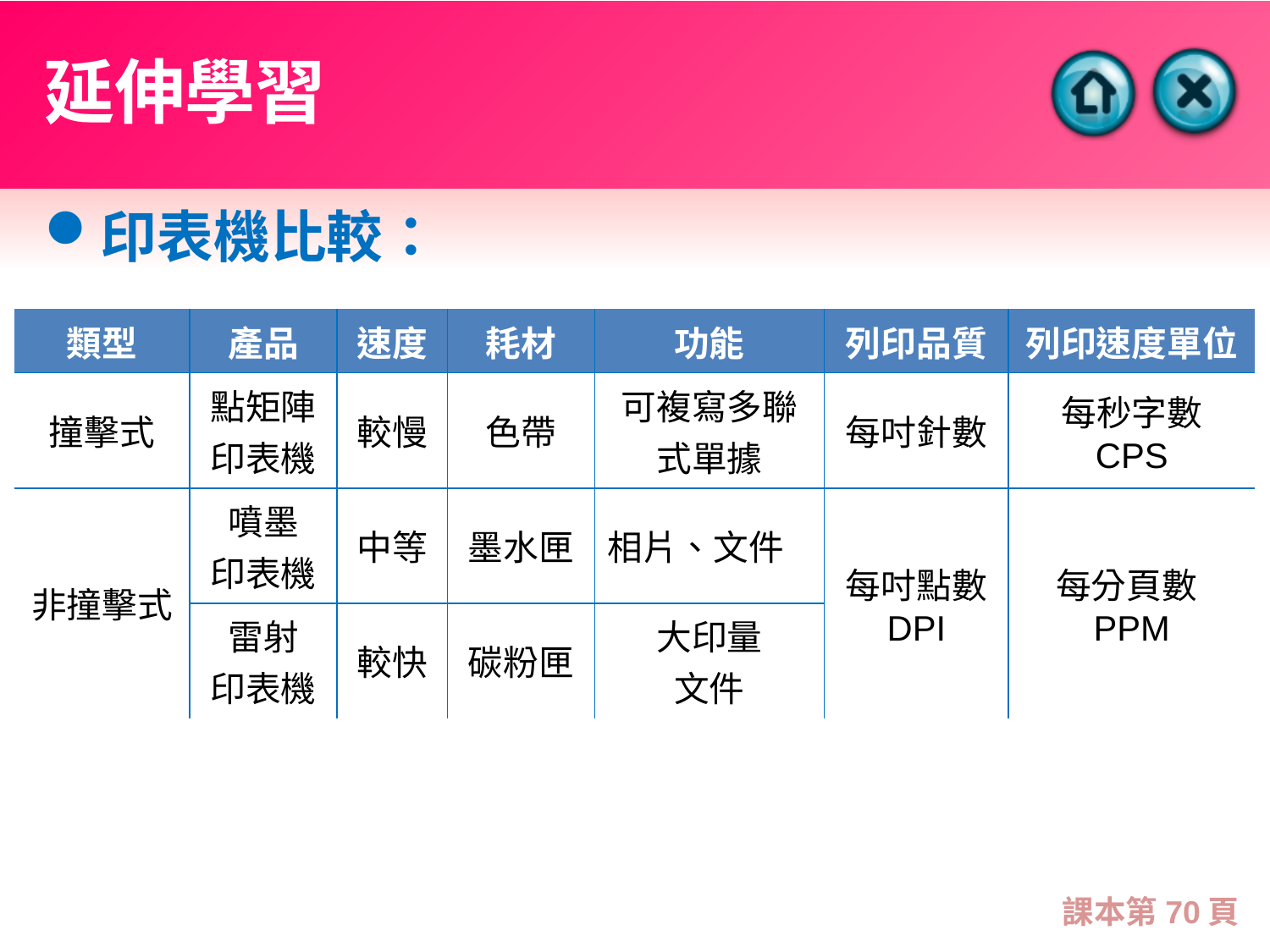

# 延伸學習
印表機比較：

| 類型 | 產品 | 速度 | 耗材 | 功能 | 列印品質 | 列印速度單位 |
| --- | --- | --- | --- | --- | --- | --- |
| 撞擊式 | 點矩陣 印表機 | 較慢 | 色帶 | 可複寫多聯式單據 | 每吋針數 | 每秒字數 CPS |
| 非撞擊式 | 噴墨 印表機 | 中等 | 墨水匣 | 相片、文件 | 每吋點數 DPI | 每分頁數PPM |
|  | 雷射 印表機 | 較快 | 碳粉匣 | 大印量 文件 |  |  |
課本第70頁